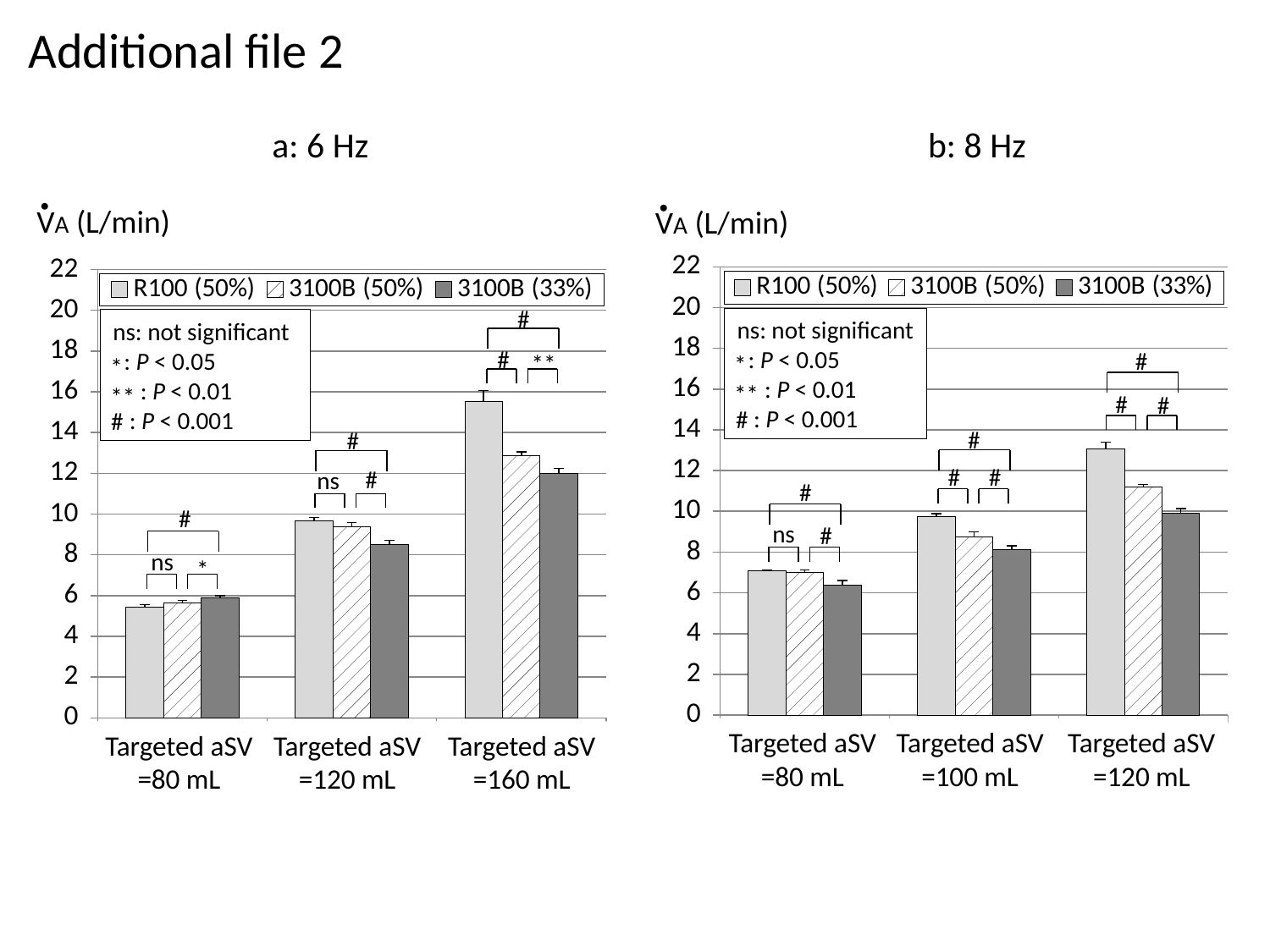

Additional file 2
a: 6 Hz
b: 8 Hz
・
VA (L/min)
・
VA (L/min)

### Chart

| Category |  |  |  |
|---|---|---|---|

### Chart

| Category |  |  |  |
|---|---|---|---|
#
ns: not significant
  : P < 0.05
     : P < 0.01
   : P < 0.001
*
**
#
ns: not significant
  : P < 0.05
     : P < 0.01
   : P < 0.001
*
**
#
#
**
#
#
#
#
#
#
#
#
ns
#
#
ns
#
ns
*
Targeted aSV
=80 mL
Targeted aSV
=100 mL
Targeted aSV
=120 mL
Targeted aSV
=80 mL
Targeted aSV
=120 mL
Targeted aSV
=160 mL